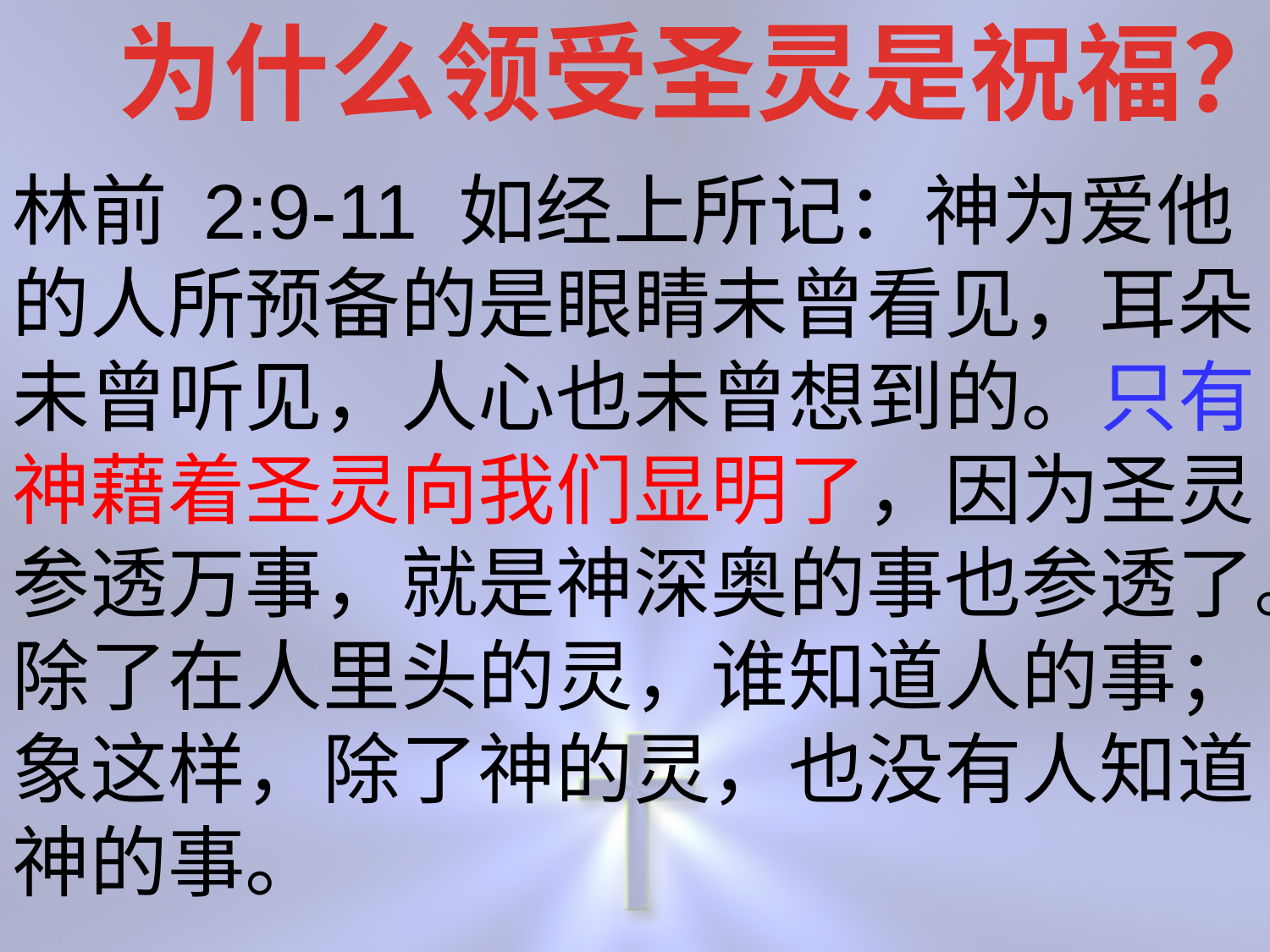

为什么领受圣灵是祝福？
林前 2:9-11 如经上所记：神为爱他的人所预备的是眼睛未曾看见，耳朵未曾听见，人心也未曾想到的。只有神藉着圣灵向我们显明了，因为圣灵参透万事，就是神深奥的事也参透了。除了在人里头的灵，谁知道人的事；象这样，除了神的灵，也没有人知道神的事。